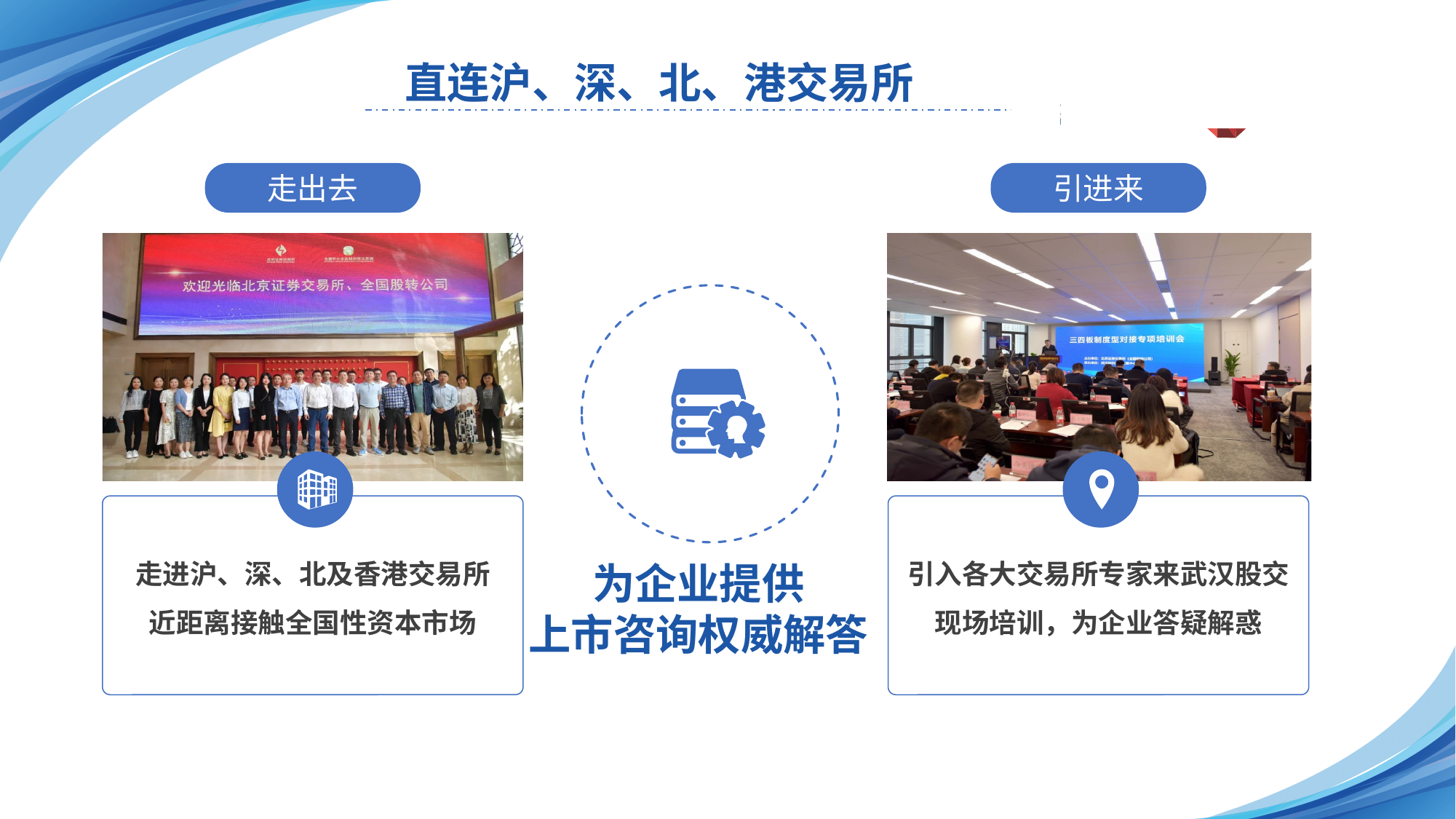

直连沪、深、北、港交易所

走出去
引进来

走进沪、深、北及香港交易所
近距离接触全国性资本市场
引入各大交易所专家来武汉股交
现场培训，为企业答疑解惑

为企业提供
上市咨询权威解答